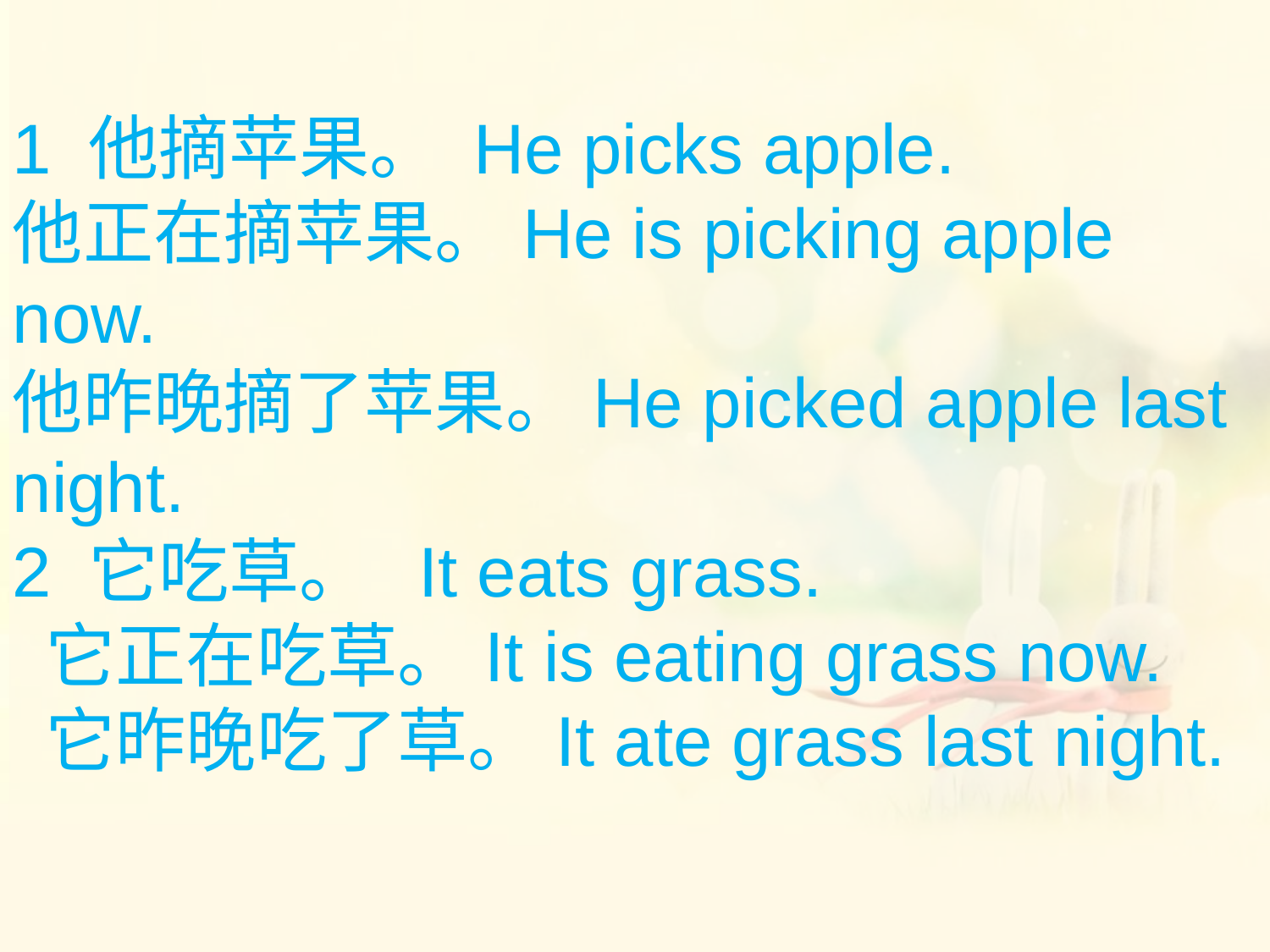

1 他摘苹果。 He picks apple.
他正在摘苹果。He is picking apple now.
他昨晚摘了苹果。He picked apple last night.
2 它吃草。  It eats grass.
 它正在吃草。It is eating grass now.
 它昨晚吃了草。It ate grass last night.